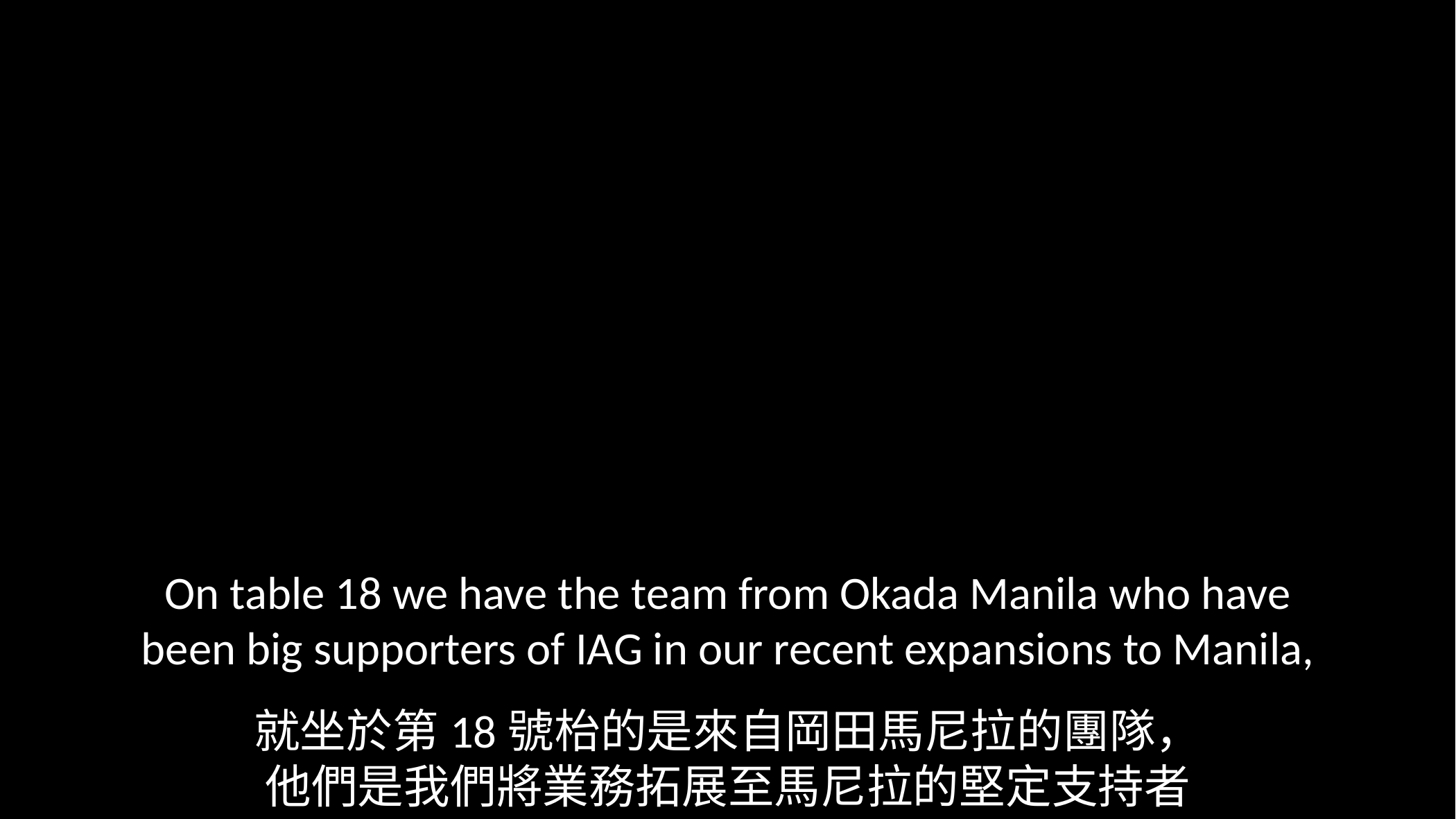

On table 18 we have the team from Okada Manila who have been big supporters of IAG in our recent expansions to Manila,

就坐於第18號枱的是來自岡田馬尼拉的團隊，
他們是我們將業務拓展至馬尼拉的堅定支持者